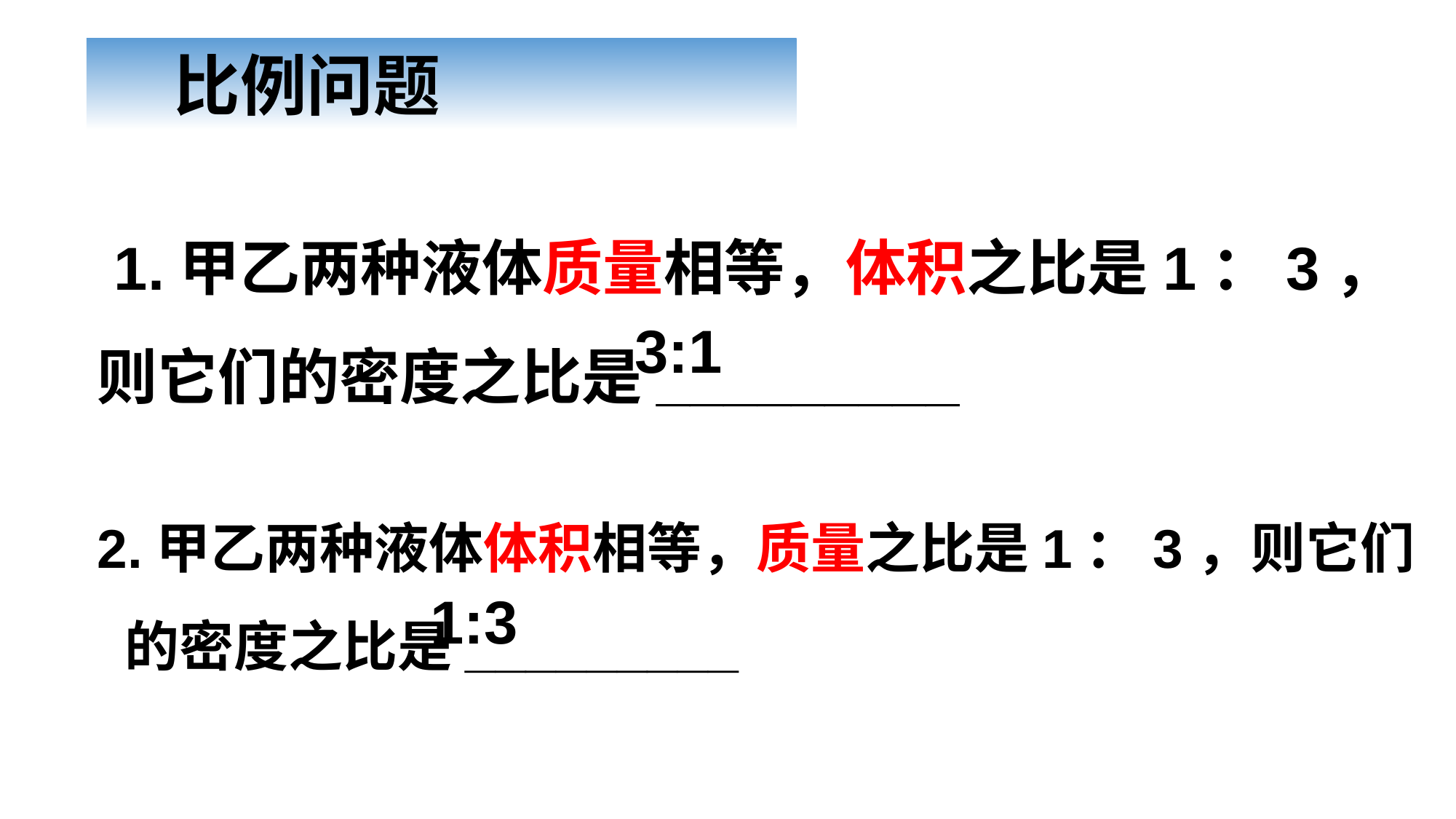

比例问题
 1.甲乙两种液体质量相等，体积之比是1：3，则它们的密度之比是_________
3:1

2.甲乙两种液体体积相等，质量之比是1：3，则它们的密度之比是_________
1:3